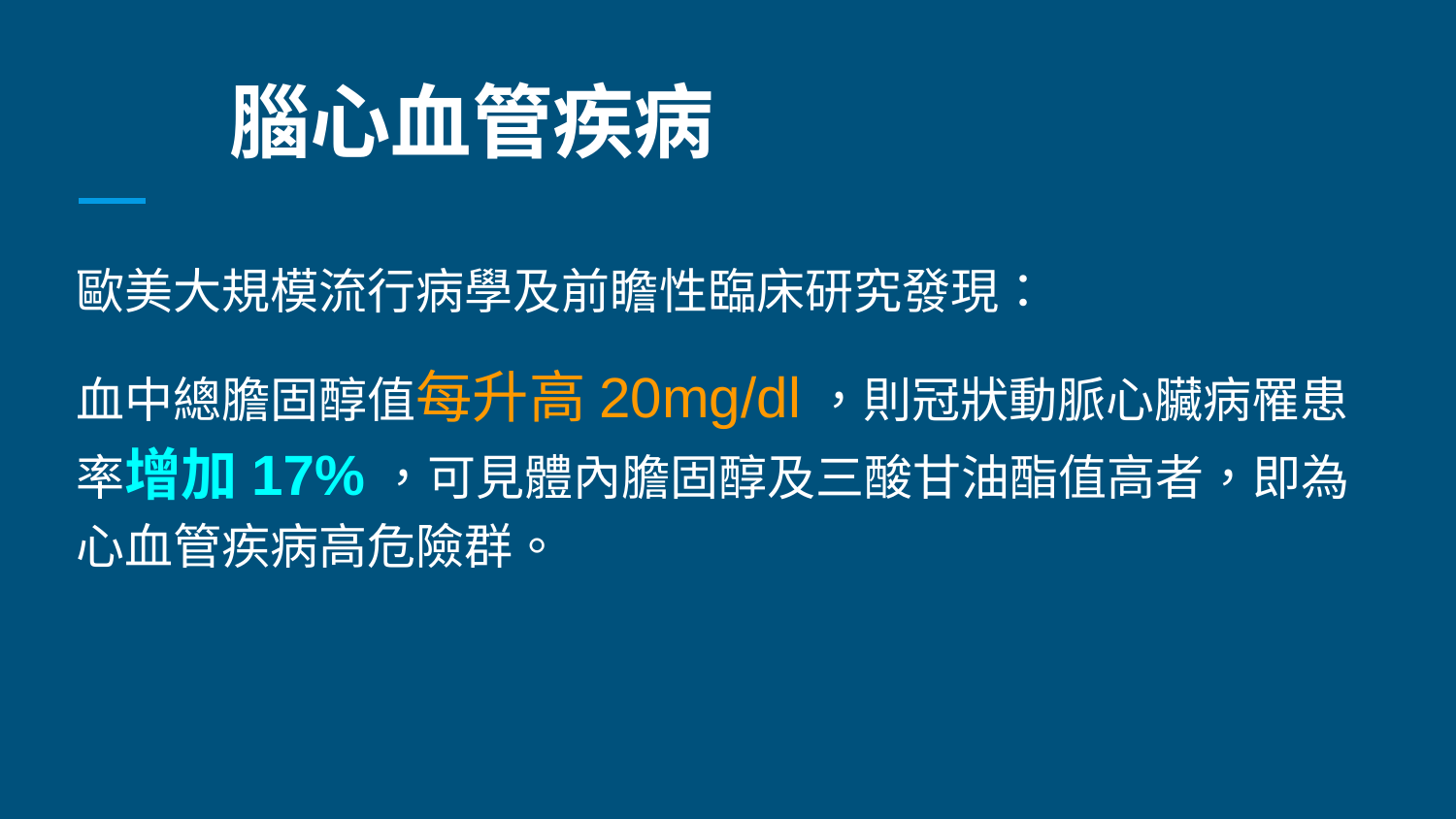

# 腦心血管疾病
歐美大規模流行病學及前瞻性臨床研究發現：
血中總膽固醇值每升高20mg/dl，則冠狀動脈心臟病罹患率增加17%，可見體內膽固醇及三酸甘油酯值高者，即為心血管疾病高危險群。